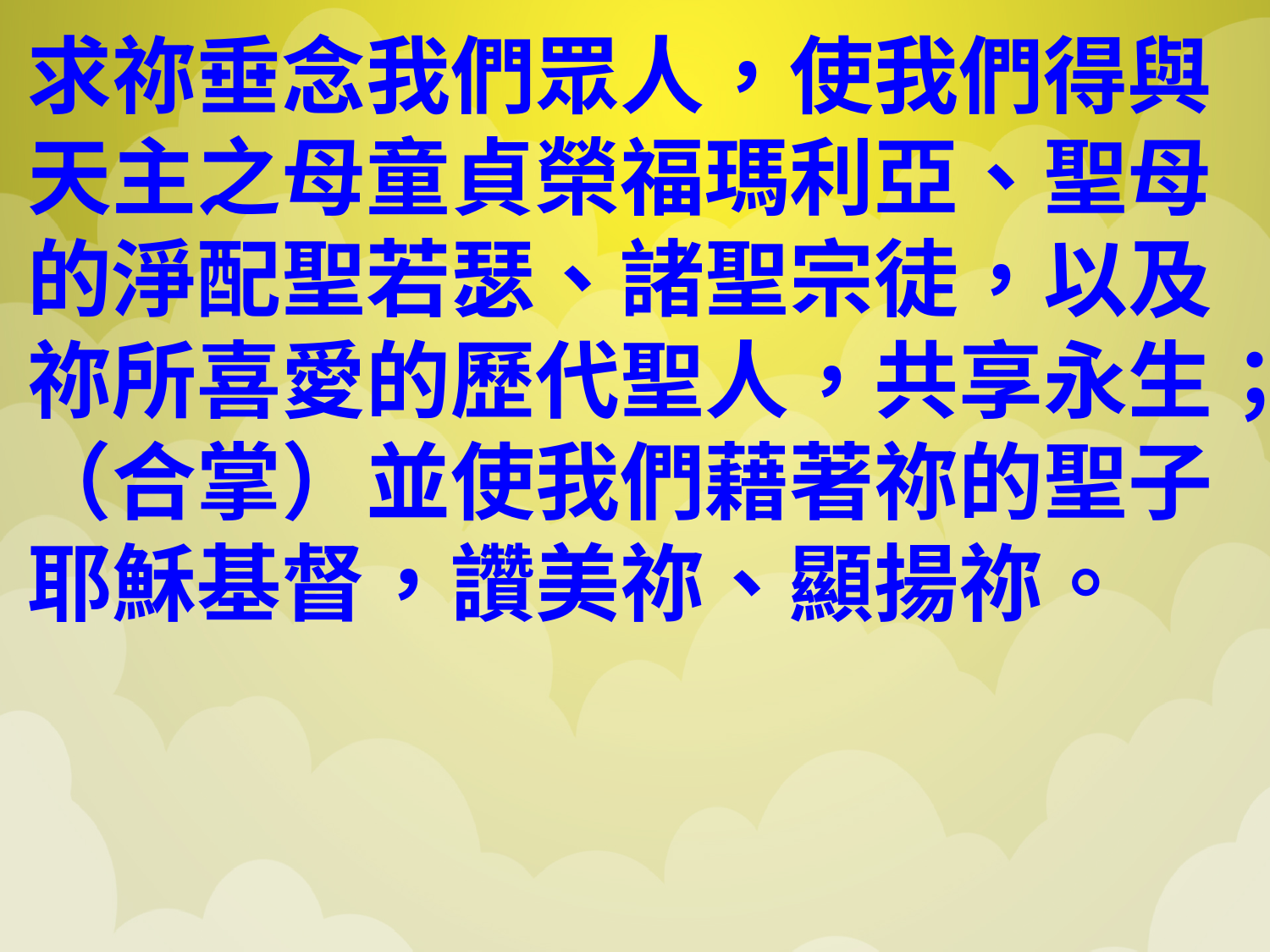

求祢垂念我們眾人，使我們得與天主之母童貞榮福瑪利亞、聖母的淨配聖若瑟、諸聖宗徒，以及祢所喜愛的歷代聖人，共享永生；（合掌）並使我們藉著祢的聖子耶穌基督，讚美祢、顯揚祢。